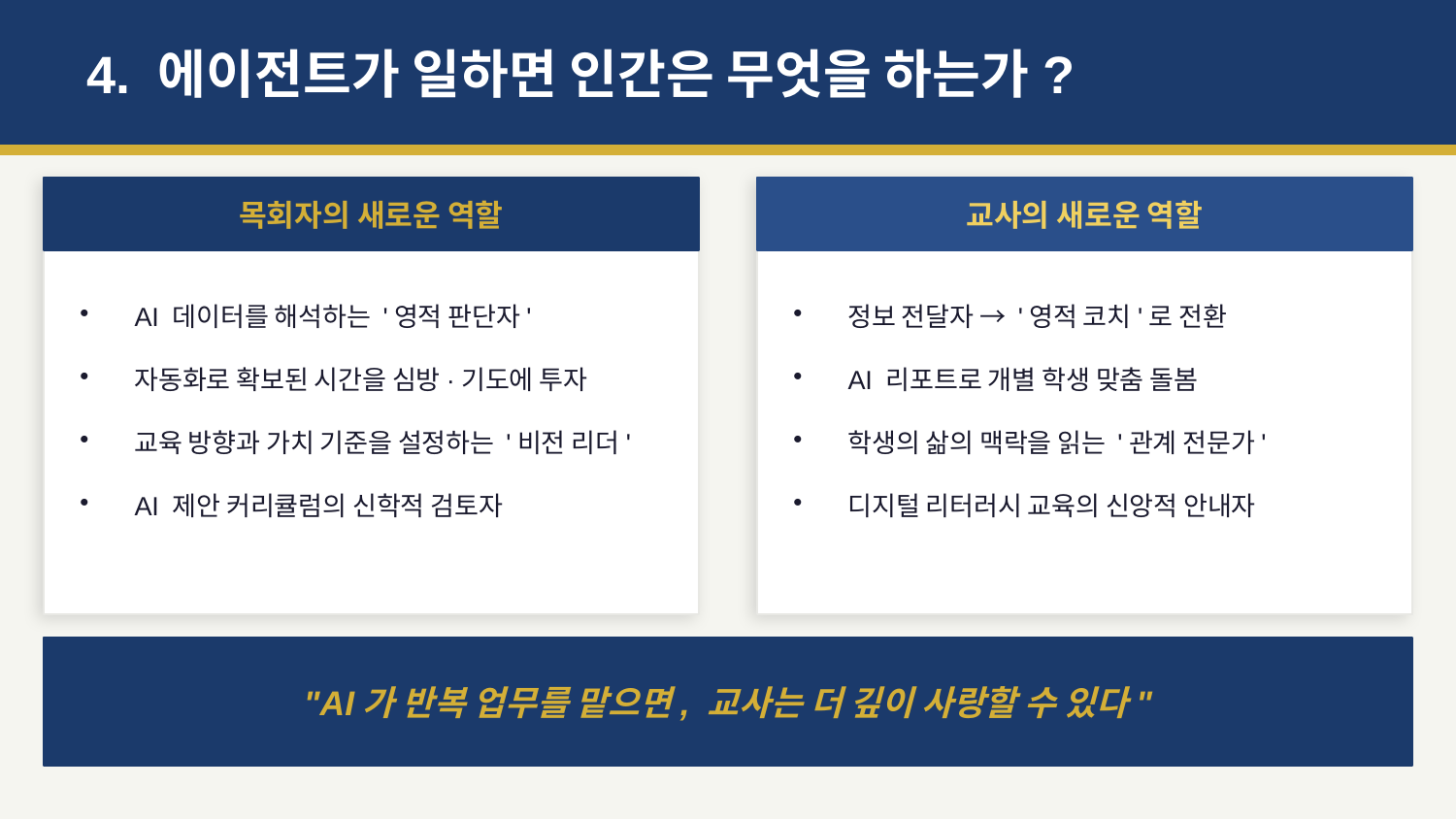

4. 에이전트가 일하면 인간은 무엇을 하는가?

목회자의 새로운 역할
교사의 새로운 역할
AI 데이터를 해석하는 '영적 판단자'
자동화로 확보된 시간을 심방·기도에 투자
교육 방향과 가치 기준을 설정하는 '비전 리더'
AI 제안 커리큘럼의 신학적 검토자
정보 전달자 → '영적 코치'로 전환
AI 리포트로 개별 학생 맞춤 돌봄
학생의 삶의 맥락을 읽는 '관계 전문가'
디지털 리터러시 교육의 신앙적 안내자

"AI가 반복 업무를 맡으면, 교사는 더 깊이 사랑할 수 있다"